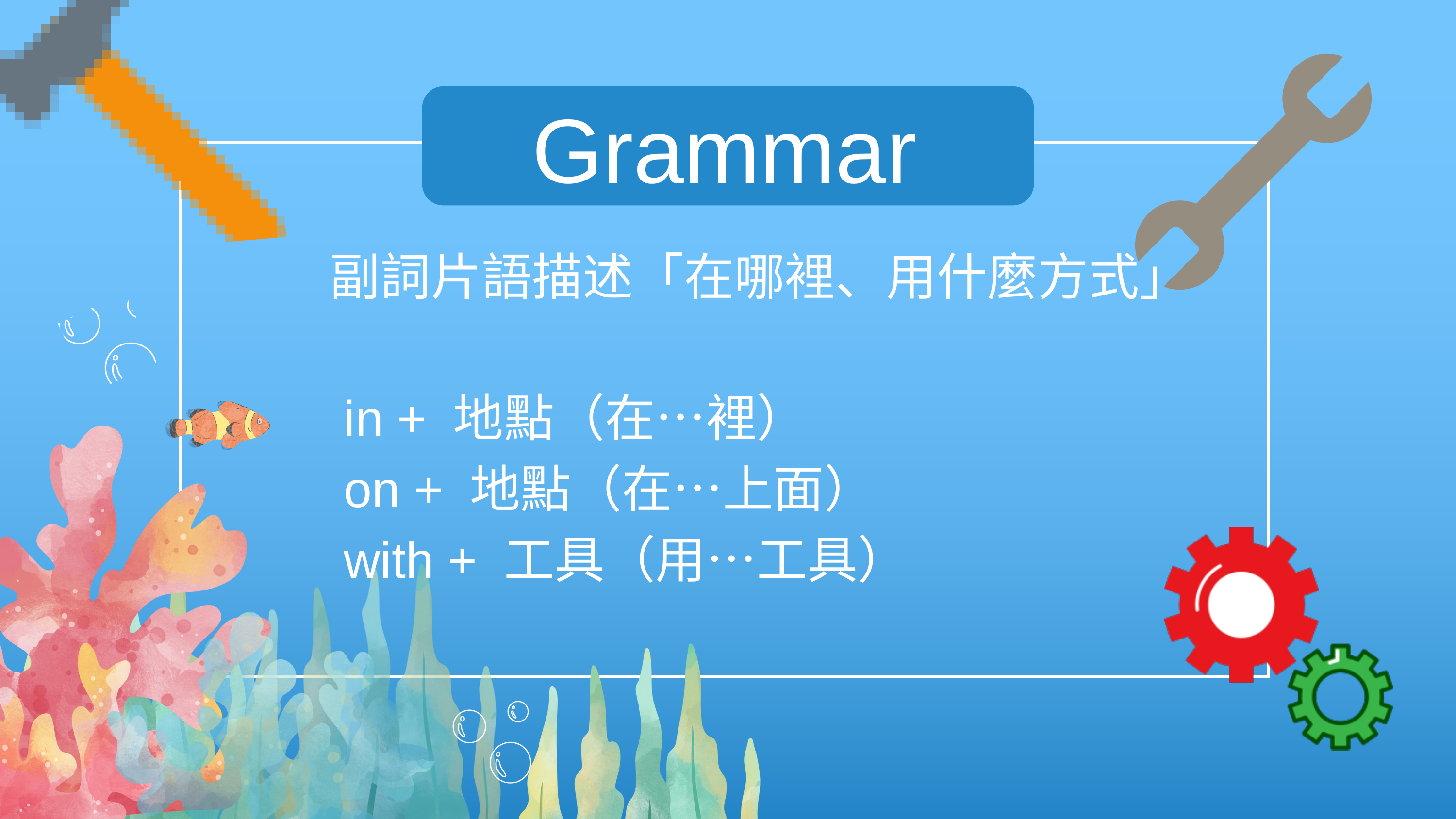

Grammar

副詞片語描述「在哪裡、用什麼方式」

 in + 地點（在…裡）
 on + 地點（在…上面）
 with + 工具（用…工具）